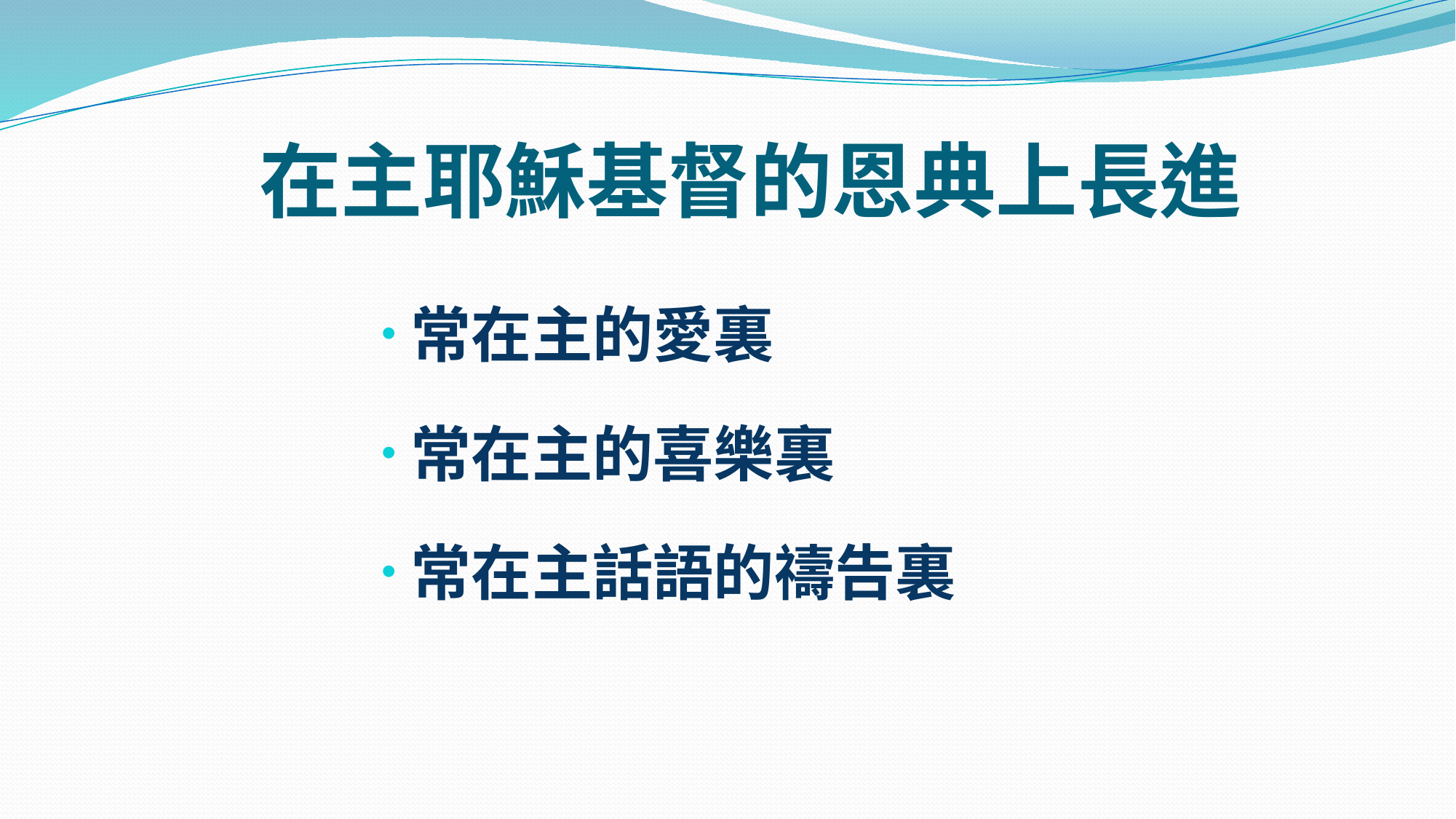

# 在主耶穌基督的恩典上長進
常在主的愛裏

常在主的喜樂裏

常在主話語的禱告裏